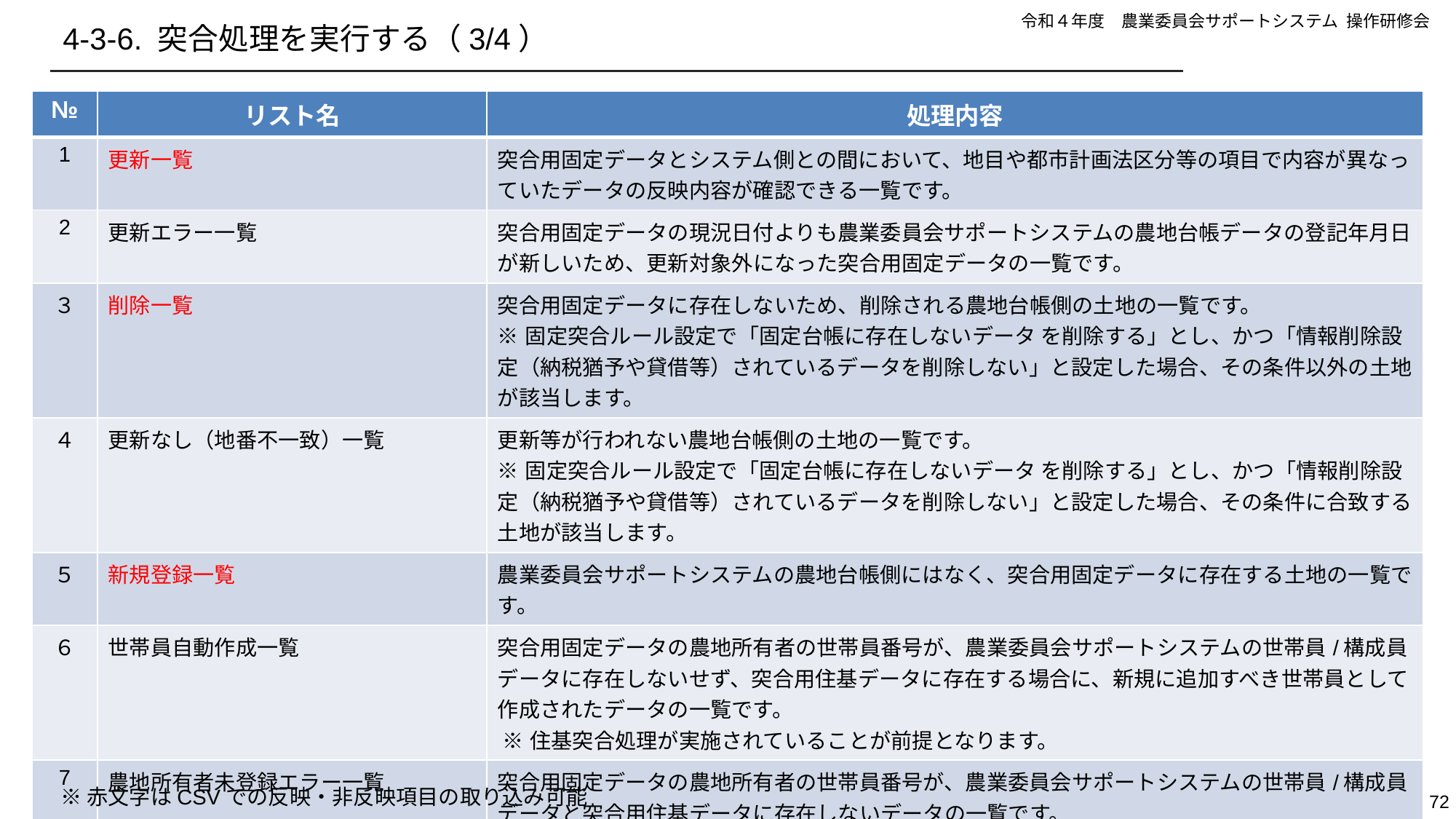

# 4-3-6. 突合処理を実行する（3/4）
| № | リスト名 | 処理内容 |
| --- | --- | --- |
| 1 | 更新一覧 | 突合用固定データとシステム側との間において、地目や都市計画法区分等の項目で内容が異なっていたデータの反映内容が確認できる一覧です。 |
| 2 | 更新エラー一覧 | 突合用固定データの現況日付よりも農業委員会サポートシステムの農地台帳データの登記年月日が新しいため、更新対象外になった突合用固定データの一覧です。 |
| ３ | 削除一覧 | 突合用固定データに存在しないため、削除される農地台帳側の土地の一覧です。 ※固定突合ルール設定で「固定台帳に存在しないデータ を削除する」とし、かつ「情報削除設定（納税猶予や貸借等）されているデータを削除しない」と設定した場合、その条件以外の土地が該当します。 |
| ４ | 更新なし（地番不一致）一覧 | 更新等が行われない農地台帳側の土地の一覧です。 ※固定突合ルール設定で「固定台帳に存在しないデータ を削除する」とし、かつ「情報削除設定（納税猶予や貸借等）されているデータを削除しない」と設定した場合、その条件に合致する土地が該当します。 |
| ５ | 新規登録一覧 | 農業委員会サポートシステムの農地台帳側にはなく、突合用固定データに存在する土地の一覧です。 |
| ６ | 世帯員自動作成一覧 | 突合用固定データの農地所有者の世帯員番号が、農業委員会サポートシステムの世帯員/構成員データに存在しないせず、突合用住基データに存在する場合に、新規に追加すべき世帯員として作成されたデータの一覧です。 ※住基突合処理が実施されていることが前提となります。 |
| 7 | 農地所有者未登録エラー一覧 | 突合用固定データの農地所有者の世帯員番号が、農業委員会サポートシステムの世帯員/構成員データと突合用住基データに存在しないデータの一覧です。 |
| 8 | 地番重複一覧 | 突合結果を反映すると農業委員会サポートシステムで地番重複 になる農地データの一覧です。 |
※赤文字はCSVでの反映・非反映項目の取り込み可能